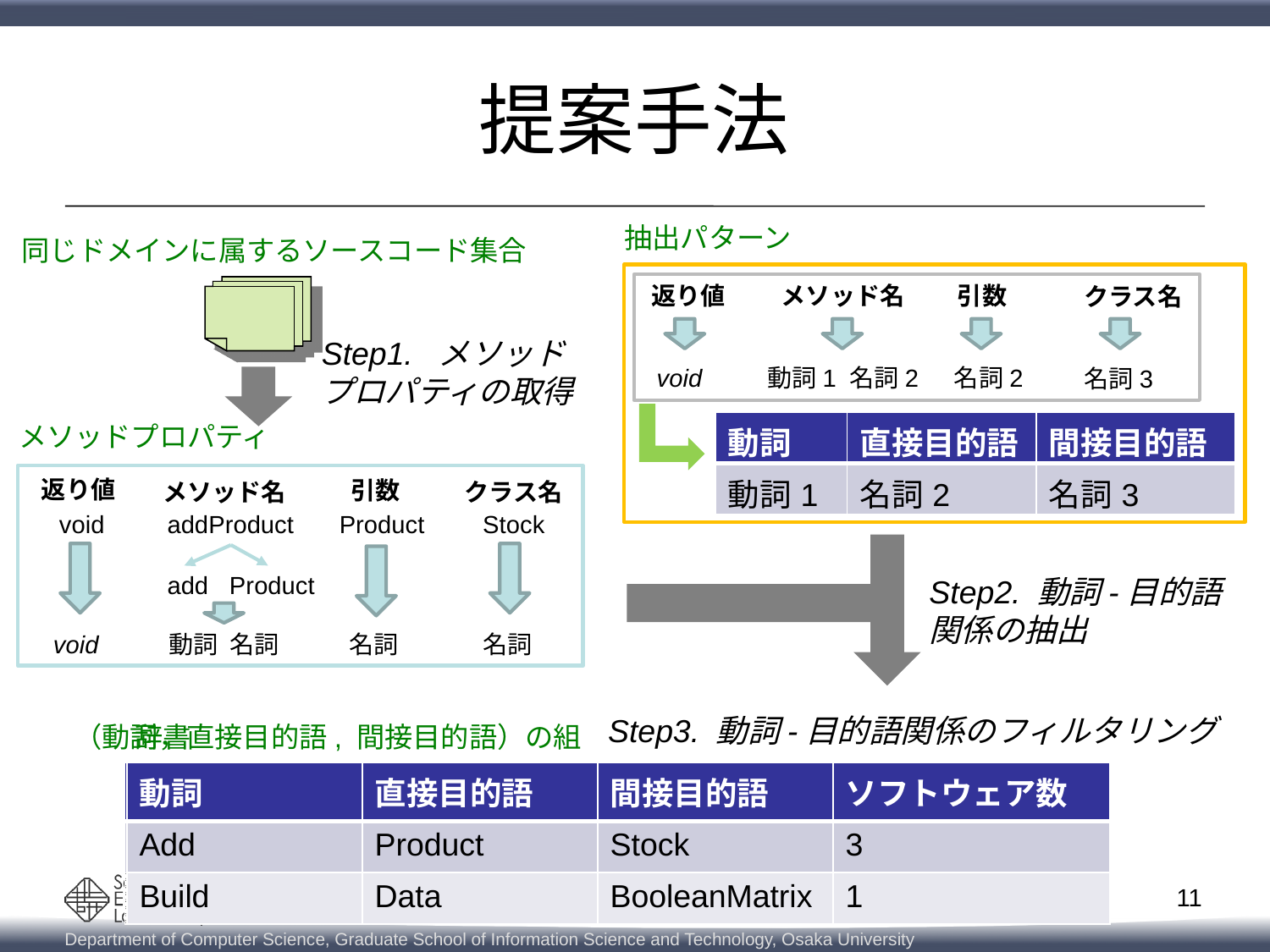

# 提案手法
抽出パターン
同じドメインに属するソースコード集合

返り値
メソッド名
引数
クラス名

Step1.  メソッド
プロパティの取得
void
動詞1 名詞2
名詞2
名詞3

| 動詞 | 直接目的語 | 間接目的語 |
| --- | --- | --- |
| 動詞1 | 名詞2 | 名詞3 |
メソッドプロパティ

返り値
引数
メソッド名
クラス名
void
addProduct
Product
Stock

add   Product
Step2. 動詞-目的語
関係の抽出

void
動詞  名詞
名詞
名詞
Step3. 動詞-目的語関係のフィルタリング
辞書
（動詞，直接目的語, 間接目的語）の組
| 動詞 | 直接目的語 | 間接目的語 | ソフトウェア数 |
| --- | --- | --- | --- |
| Add | Product | Stock | 3 |
| Build | Data | BooleanMatrix | 1 |
| 動詞 | 直接目的語 | 間接目的語 | ソフトウェア数 |
| --- | --- | --- | --- |
| Add | Product | Stock | 3 |
| Build | Data | BooleanMatrix | 1 |
11